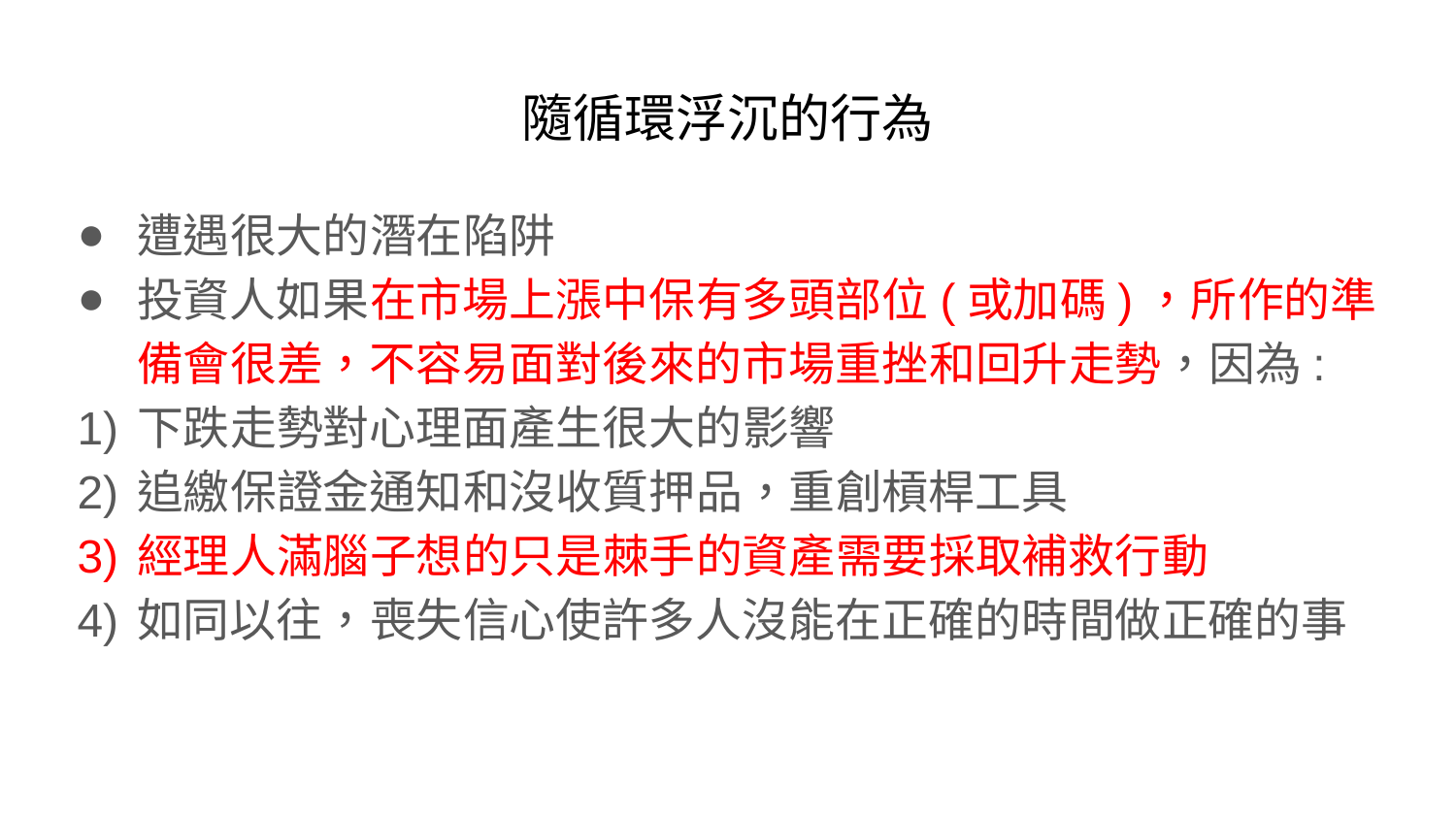

# 隨循環浮沉的行為
遭遇很大的潛在陷阱
投資人如果在市場上漲中保有多頭部位(或加碼)，所作的準備會很差，不容易面對後來的市場重挫和回升走勢，因為:
下跌走勢對心理面產生很大的影響
追繳保證金通知和沒收質押品，重創槓桿工具
經理人滿腦子想的只是棘手的資產需要採取補救行動
如同以往，喪失信心使許多人沒能在正確的時間做正確的事